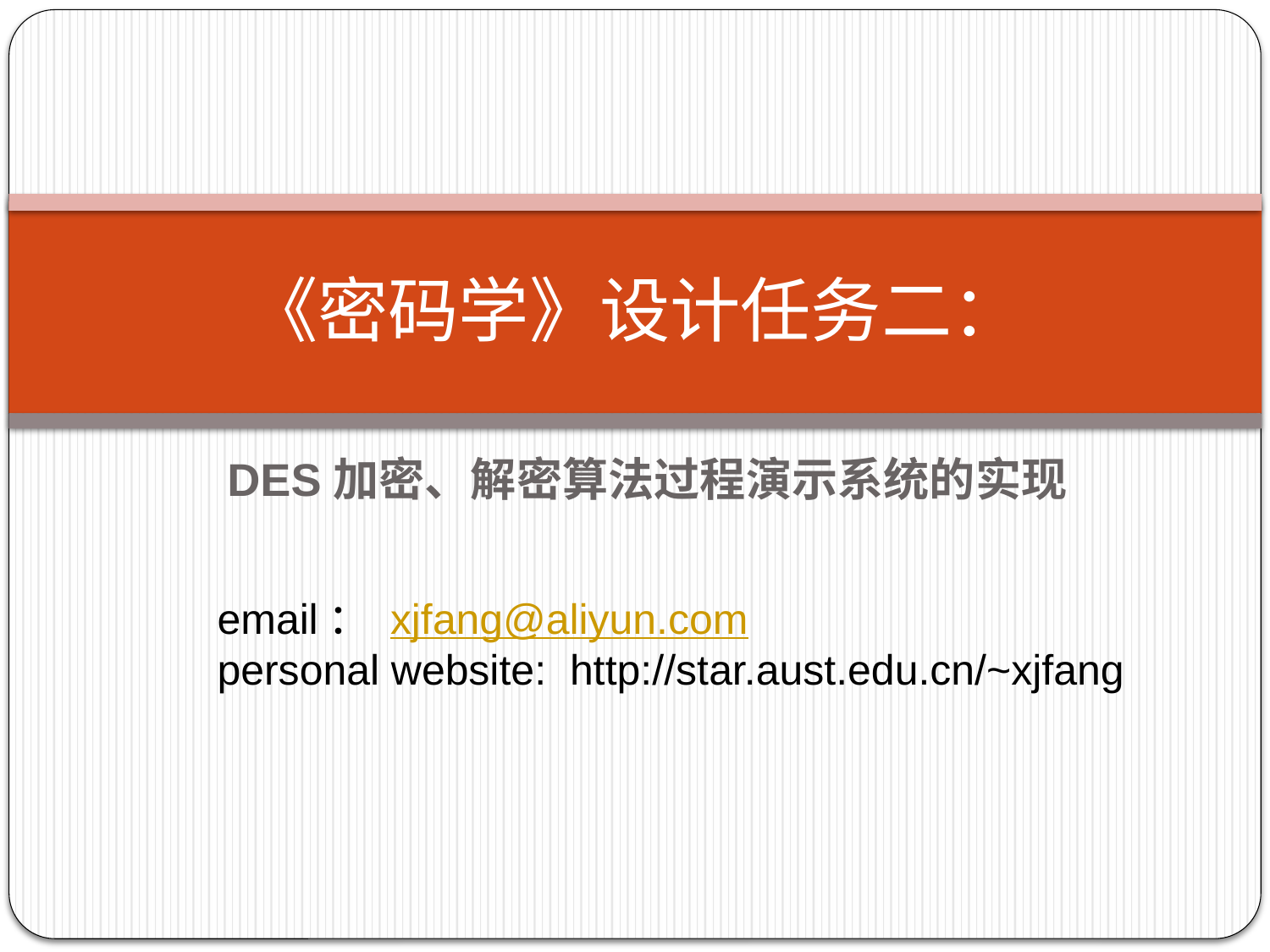

# 《密码学》设计任务二：
DES加密、解密算法过程演示系统的实现
email： xjfang@aliyun.com
personal website:  http://star.aust.edu.cn/~xjfang